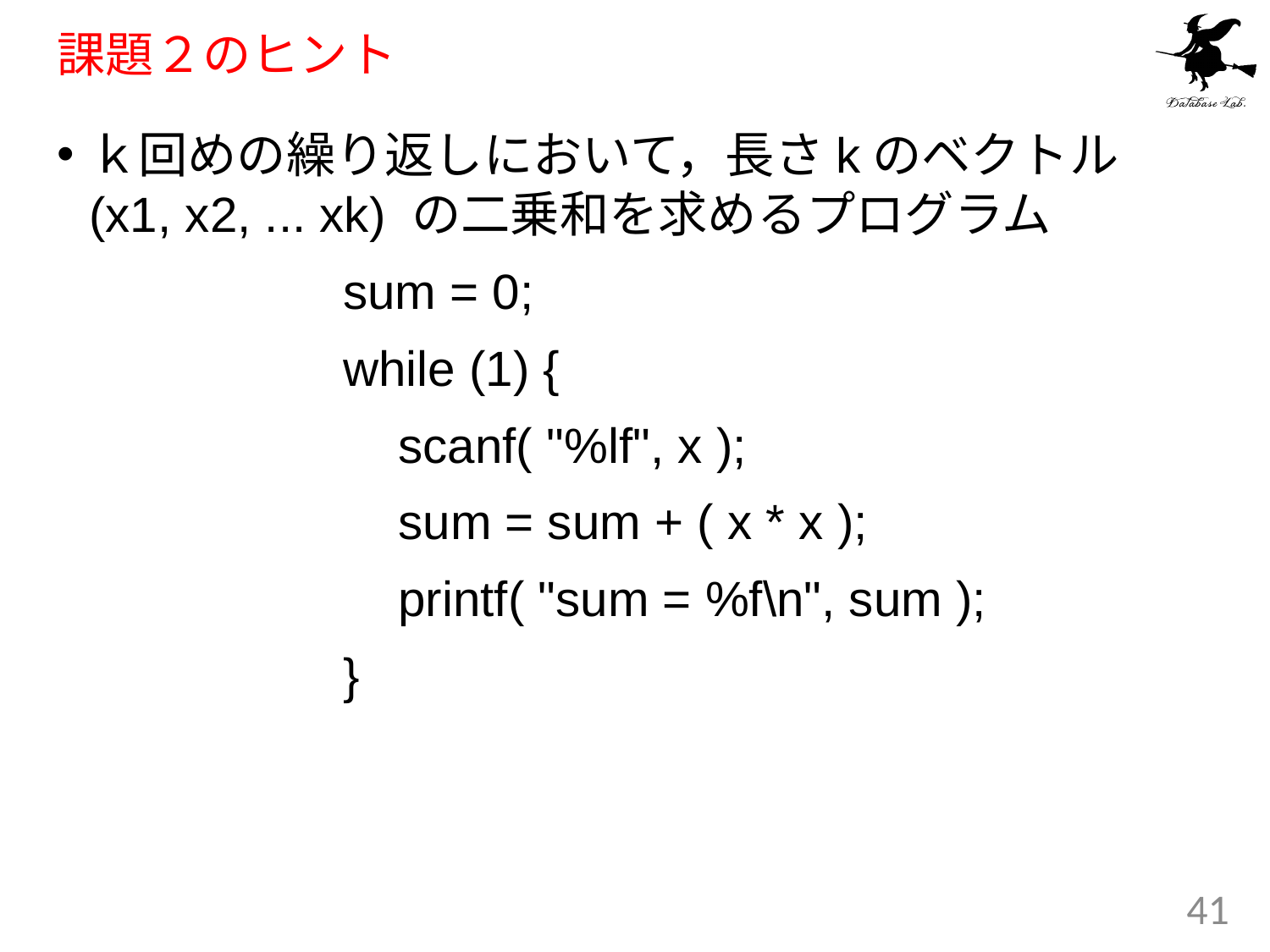

# 課題２のヒント
ｋ回めの繰り返しにおいて，長さkのベクトル (x1, x2, ... xk) の二乗和を求めるプログラム
			sum = 0;
			while (1) {
			    scanf( "%lf", x );
			    sum = sum + ( x * x );
			    printf( "sum = %f\n", sum );
			}
41